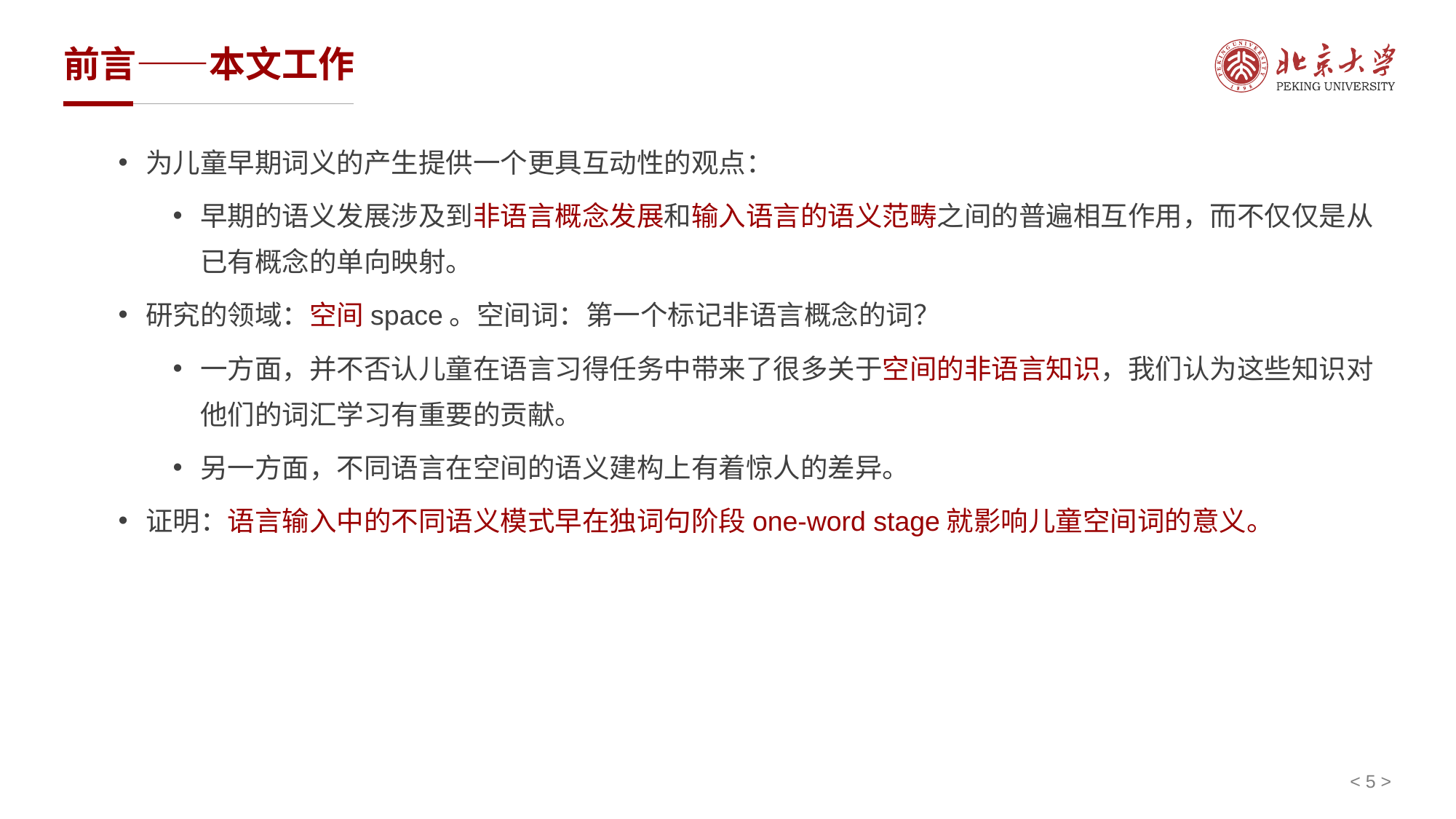

# 前言——本文工作
为儿童早期词义的产生提供一个更具互动性的观点：
早期的语义发展涉及到非语言概念发展和输入语言的语义范畴之间的普遍相互作用，而不仅仅是从已有概念的单向映射。
研究的领域：空间space。空间词：第一个标记非语言概念的词？
一方面，并不否认儿童在语言习得任务中带来了很多关于空间的非语言知识，我们认为这些知识对他们的词汇学习有重要的贡献。
另一方面，不同语言在空间的语义建构上有着惊人的差异。
证明：语言输入中的不同语义模式早在独词句阶段one-word stage就影响儿童空间词的意义。
< 5 >